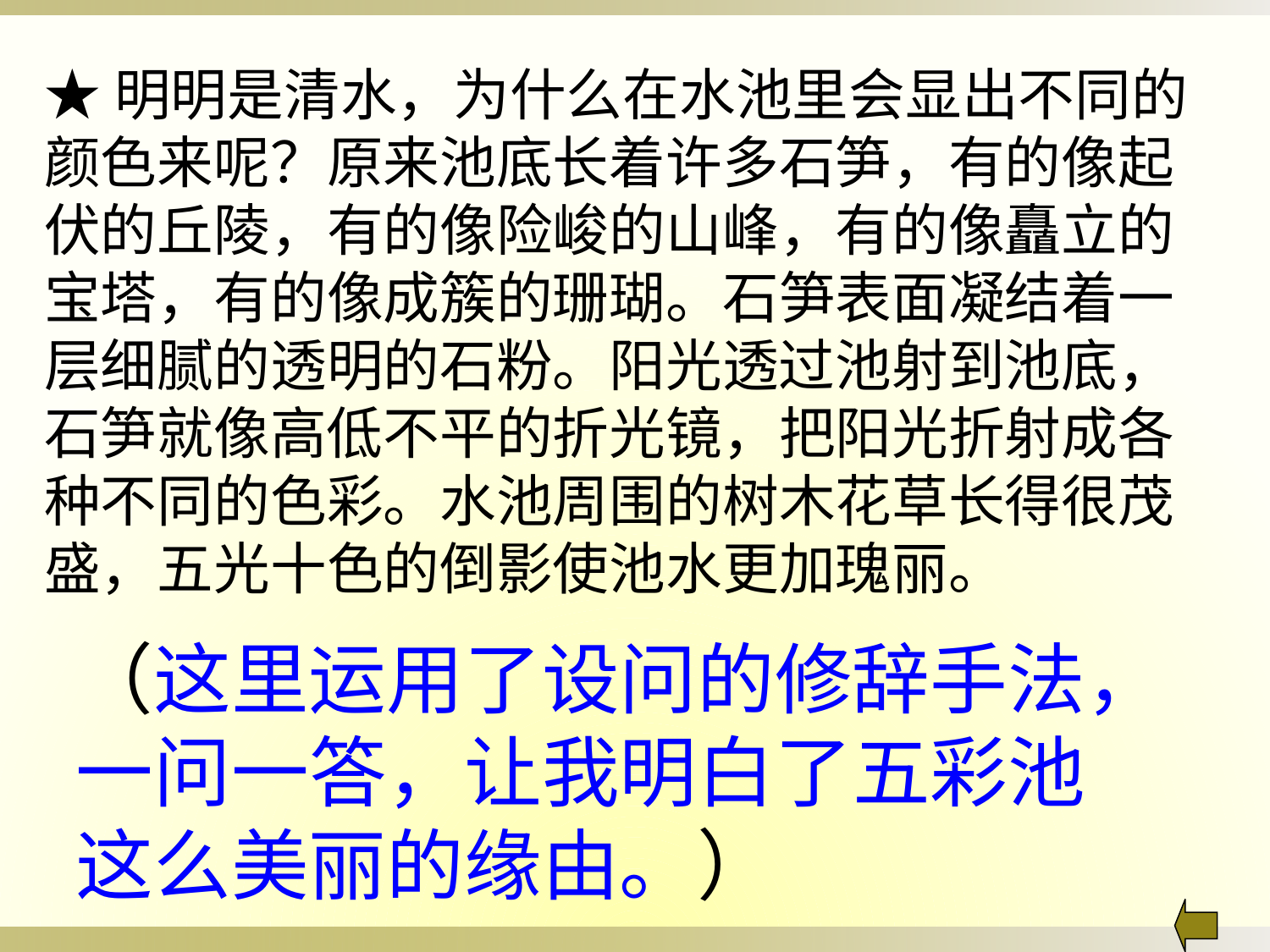

★明明是清水，为什么在水池里会显出不同的颜色来呢？原来池底长着许多石笋，有的像起伏的丘陵，有的像险峻的山峰，有的像矗立的宝塔，有的像成簇的珊瑚。石笋表面凝结着一层细腻的透明的石粉。阳光透过池射到池底，石笋就像高低不平的折光镜，把阳光折射成各种不同的色彩。水池周围的树木花草长得很茂盛，五光十色的倒影使池水更加瑰丽。
（这里运用了设问的修辞手法，一问一答，让我明白了五彩池这么美丽的缘由。）